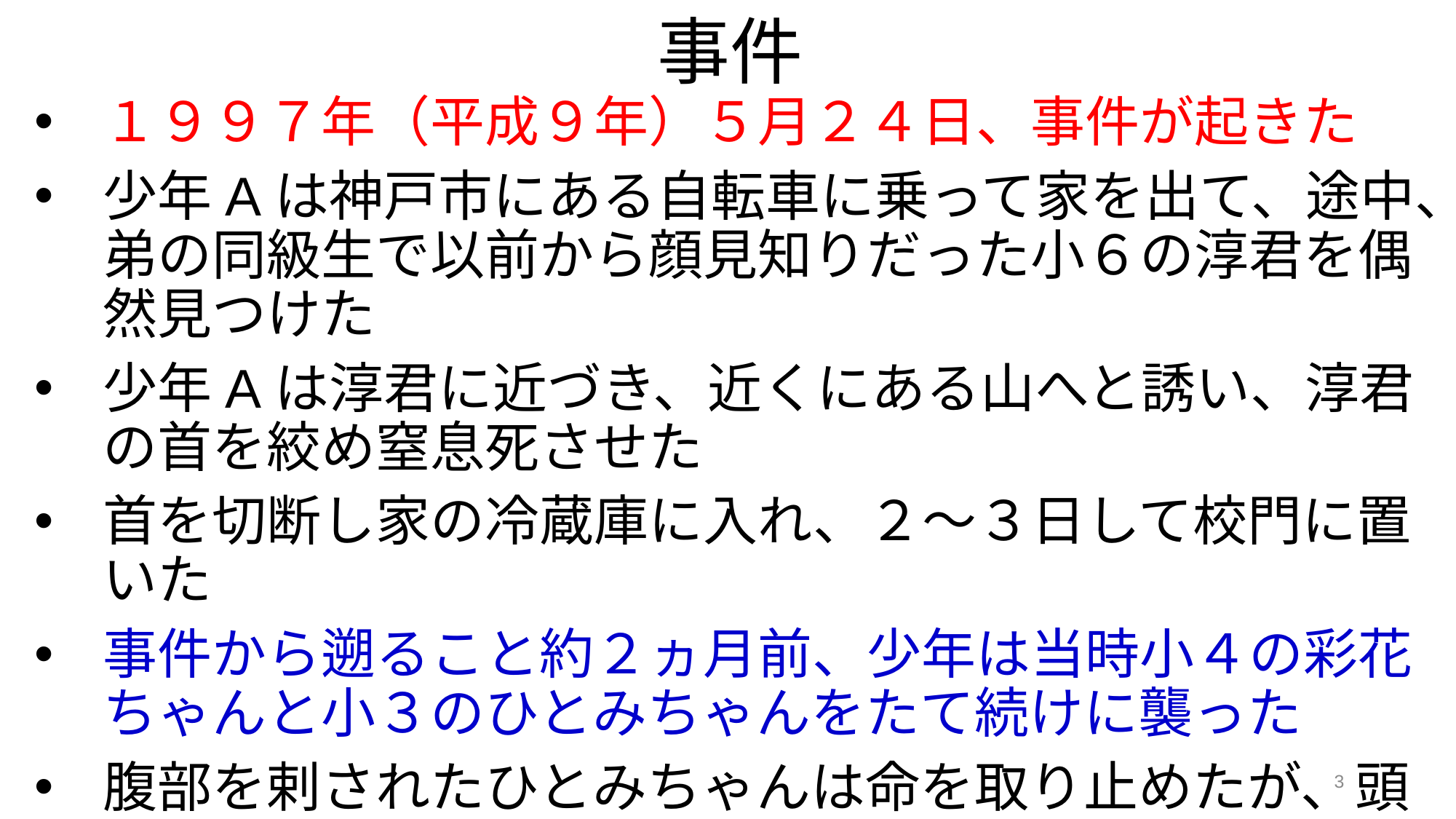

# 事件
１９９７年（平成９年）５月２４日、事件が起きた
少年Aは神戸市にある自転車に乗って家を出て、途中、弟の同級生で以前から顔見知りだった小６の淳君を偶然見つけた
少年Aは淳君に近づき、近くにある山へと誘い、淳君の首を絞め窒息死させた
首を切断し家の冷蔵庫に入れ、２～３日して校門に置いた
事件から遡ること約２ヵ月前、少年は当時小４の彩花ちゃんと小３のひとみちゃんをたて続けに襲った
腹部を剌されたひとみちゃんは命を取り止めたが、頭部を鉄ハンマーで殴られた彩花ちゃんは命を失った

3